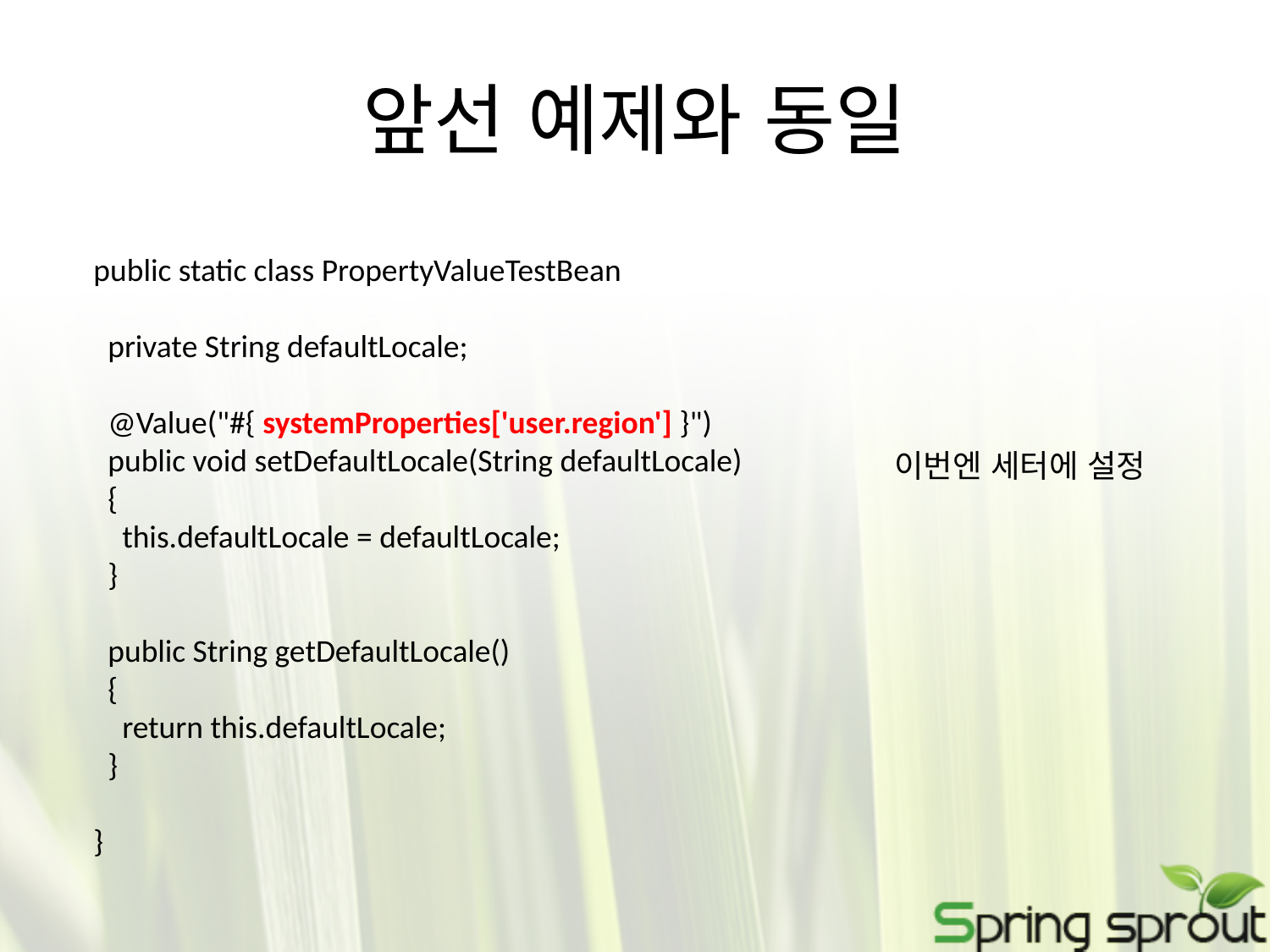

# 앞선 예제와 동일
public static class PropertyValueTestBean

  private String defaultLocale;

  @Value("#{ systemProperties['user.region'] }")
  public void setDefaultLocale(String defaultLocale)
  {
    this.defaultLocale = defaultLocale;
  }

  public String getDefaultLocale()
  {
    return this.defaultLocale;
  }

}
이번엔 세터에 설정